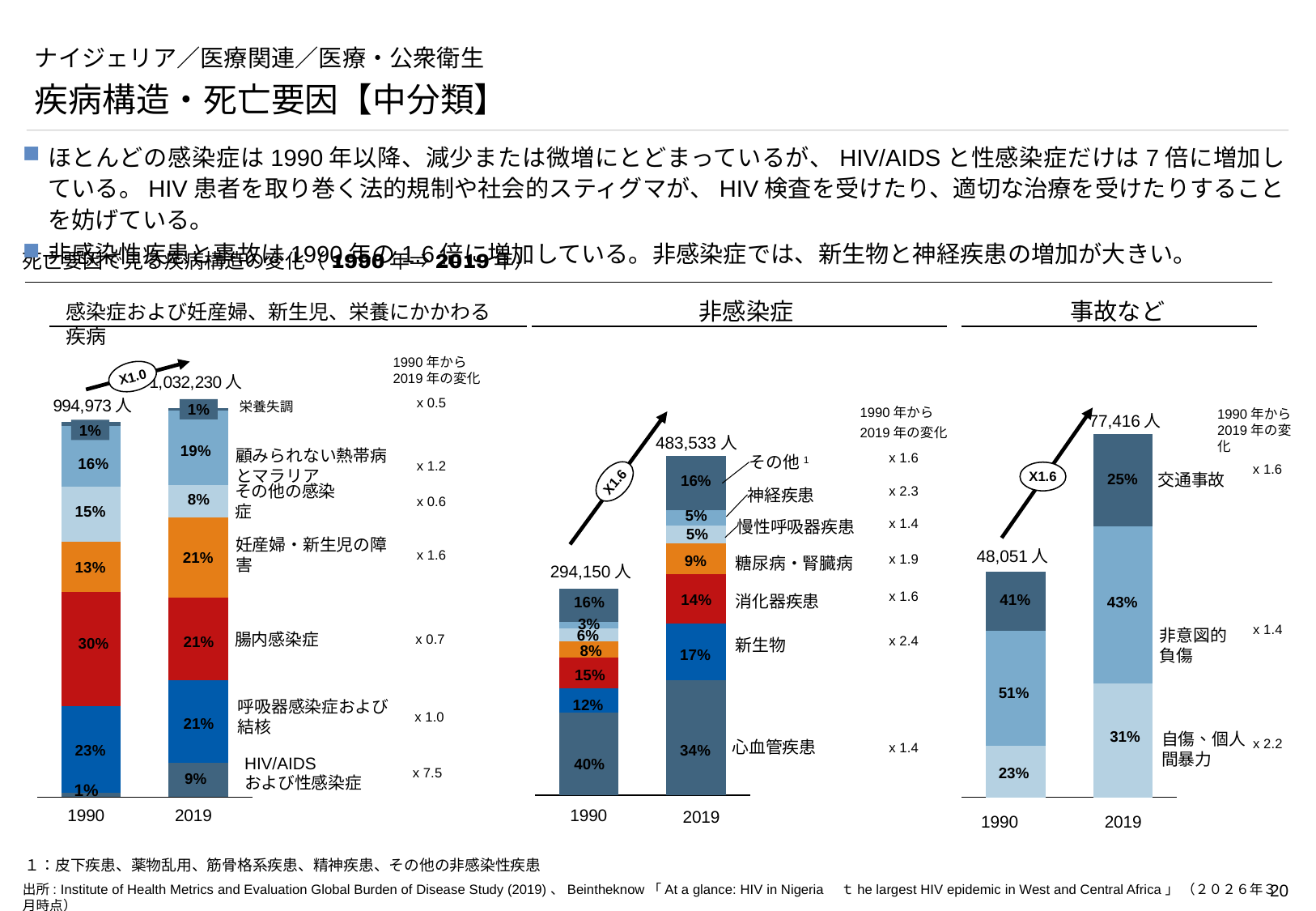

# ナイジェリア／医療関連／医療・公衆衛生
疾病構造・死亡要因【中分類】
ほとんどの感染症は1990年以降、減少または微増にとどまっているが、HIV/AIDSと性感染症だけは7倍に増加している。HIV患者を取り巻く法的規制や社会的スティグマが、HIV検査を受けたり、適切な治療を受けたりすることを妨げている。
非感染性疾患と事故は1990年の1.6倍に増加している。非感染症では、新生物と神経疾患の増加が大きい。
死亡要因で見る疾病構造の変化（1990年⇒2019年）
非感染症
事故など
感染症および妊産婦、新生児、栄養にかかわる疾病

### Chart

| Category |  |  |  |  |  |  |  |
|---|---|---|---|---|---|---|---|

### Chart

| Category |  |  |  |
|---|---|---|---|
1990年から2019年の変化

### Chart

| Category |  |  |  |  |  |  |  |
|---|---|---|---|---|---|---|---|
X1.0
x 0.5
1990年から
2019年の変化
1%
1990年から2019年の変化
栄養失調
77,416人
1%
483,533人
19%
顧みられない熱帯病
とマラリア
x 1.6
x 1.2
その他1
16%
x 1.6
交通事故
X1.6
X1.6
25%
16%
x 2.3
神経疾患
x 0.6
8%
その他の感染症
15%
5%
x 1.4
慢性呼吸器疾患
5%
x 1.6
妊産婦・新生児の障害
x 1.9
48,051人
21%
9%
糖尿病・腎臓病
13%
294,150人
x 1.6
14%
41%
消化器疾患
16%
43%
3%
x 1.4
6%
x 0.7
非意図的負傷
x 2.4
腸内感染症
21%
30%
新生物
8%
17%
15%
51%
12%
呼吸器感染症および結核
x 1.0
21%
心血管疾患
31%
自傷、個人
間暴力
x 2.2
x 1.4
23%
34%
HIV/AIDS
および性感染症
40%
x 7.5
23%
9%
1%
1990
2019
1990
2019
1990
2019
１：皮下疾患、薬物乱用、筋骨格系疾患、精神疾患、その他の非感染性疾患
出所: Institute of Health Metrics and Evaluation Global Burden of Disease Study (2019)、Beintheknow「At a glance: HIV in Nigeria　ｔhe largest HIV epidemic in West and Central Africa」 （２０２６年３月時点）